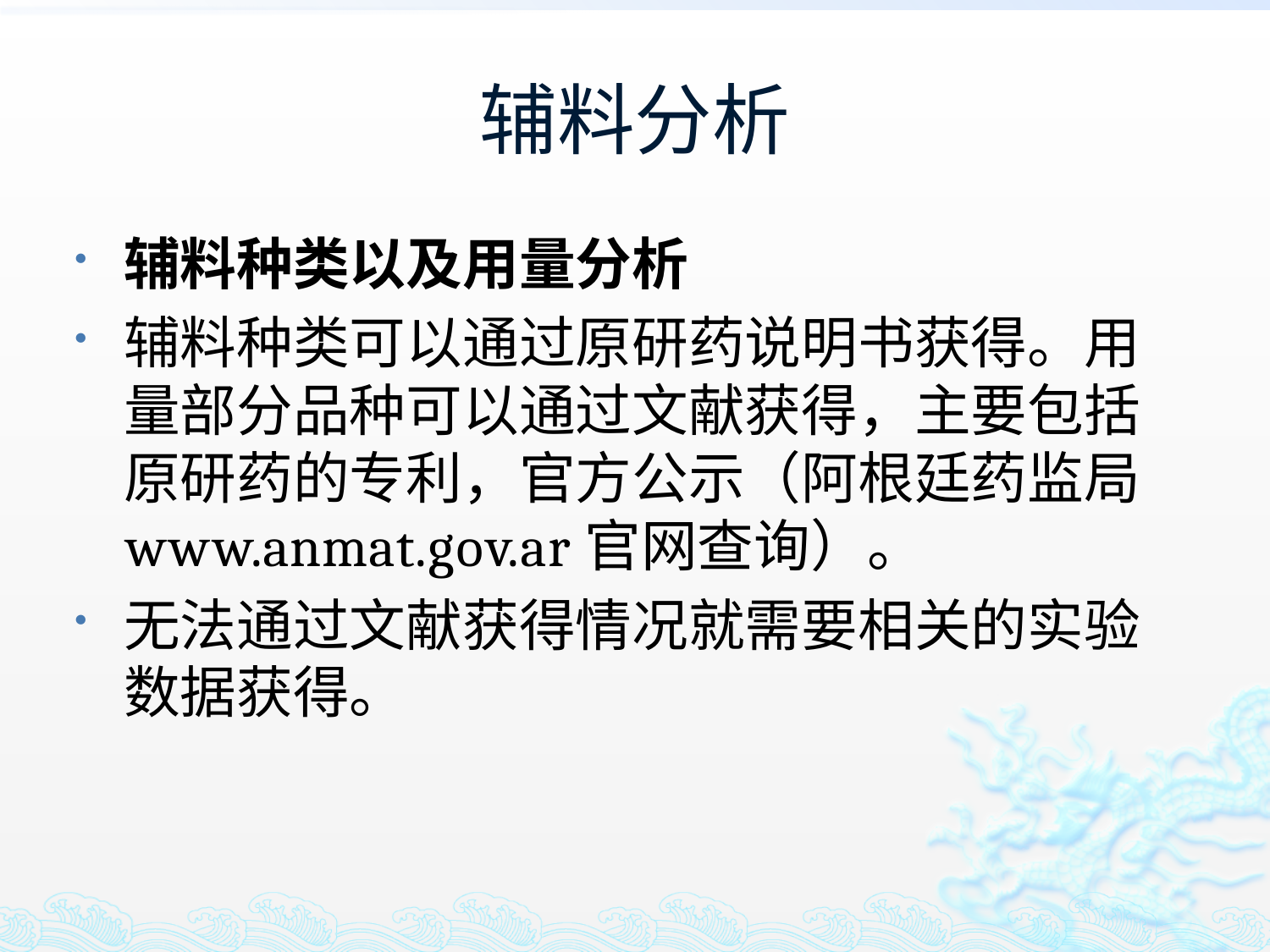

# 辅料分析
辅料种类以及用量分析
辅料种类可以通过原研药说明书获得。用量部分品种可以通过文献获得，主要包括原研药的专利，官方公示（阿根廷药监局www.anmat.gov.ar官网查询）。
无法通过文献获得情况就需要相关的实验数据获得。